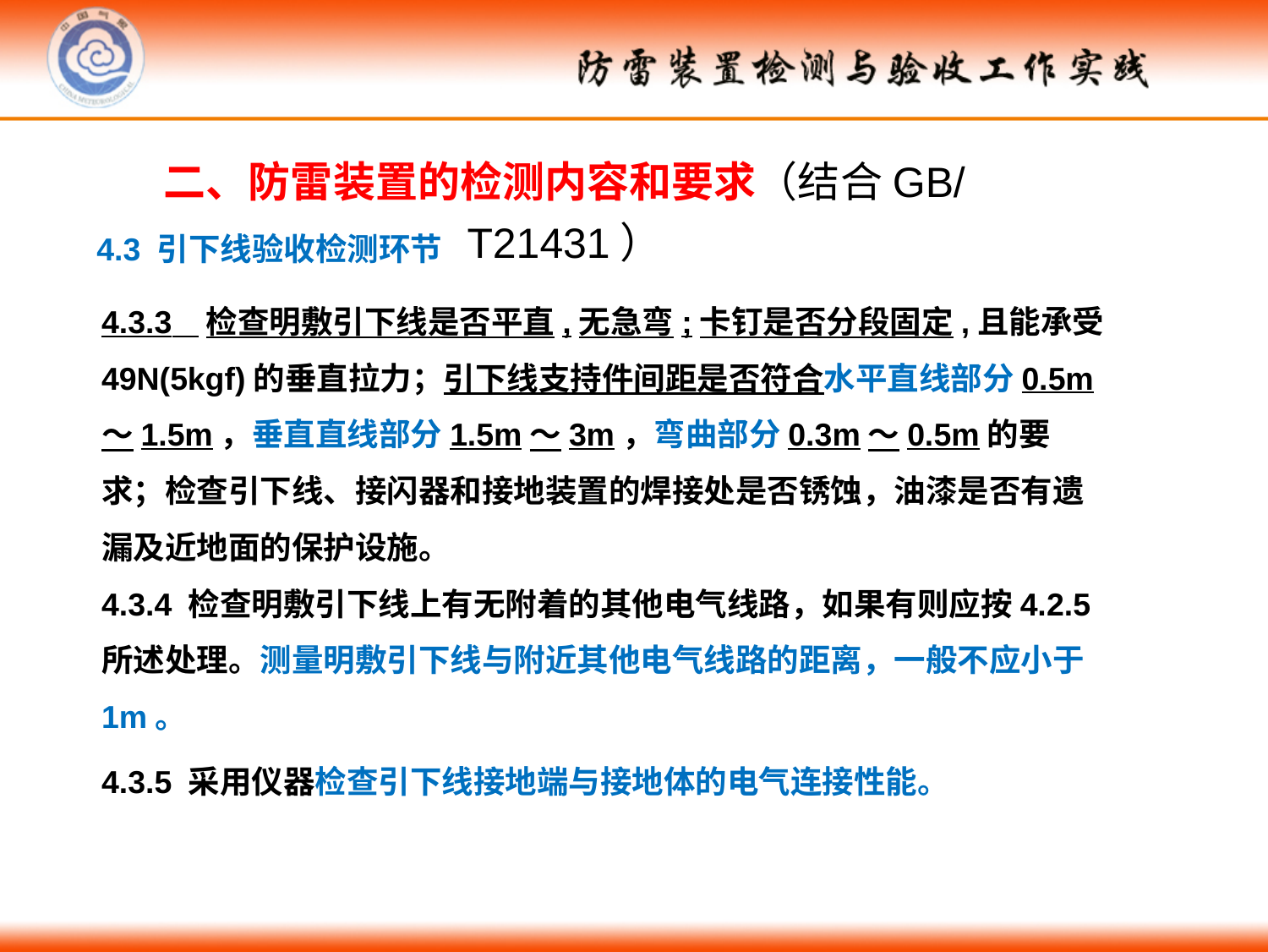

二、防雷装置的检测内容和要求（结合GB/T21431）
4.3 引下线验收检测环节
4.3.3   检查明敷引下线是否平直,无急弯;卡钉是否分段固定,且能承受49N(5kgf)的垂直拉力；引下线支持件间距是否符合水平直线部分0.5m～1.5m，垂直直线部分1.5m～3m，弯曲部分0.3m～0.5m的要求；检查引下线、接闪器和接地装置的焊接处是否锈蚀，油漆是否有遗漏及近地面的保护设施。
4.3.4 检查明敷引下线上有无附着的其他电气线路，如果有则应按4.2.5所述处理。测量明敷引下线与附近其他电气线路的距离，一般不应小于1m。
4.3.5 采用仪器检查引下线接地端与接地体的电气连接性能。